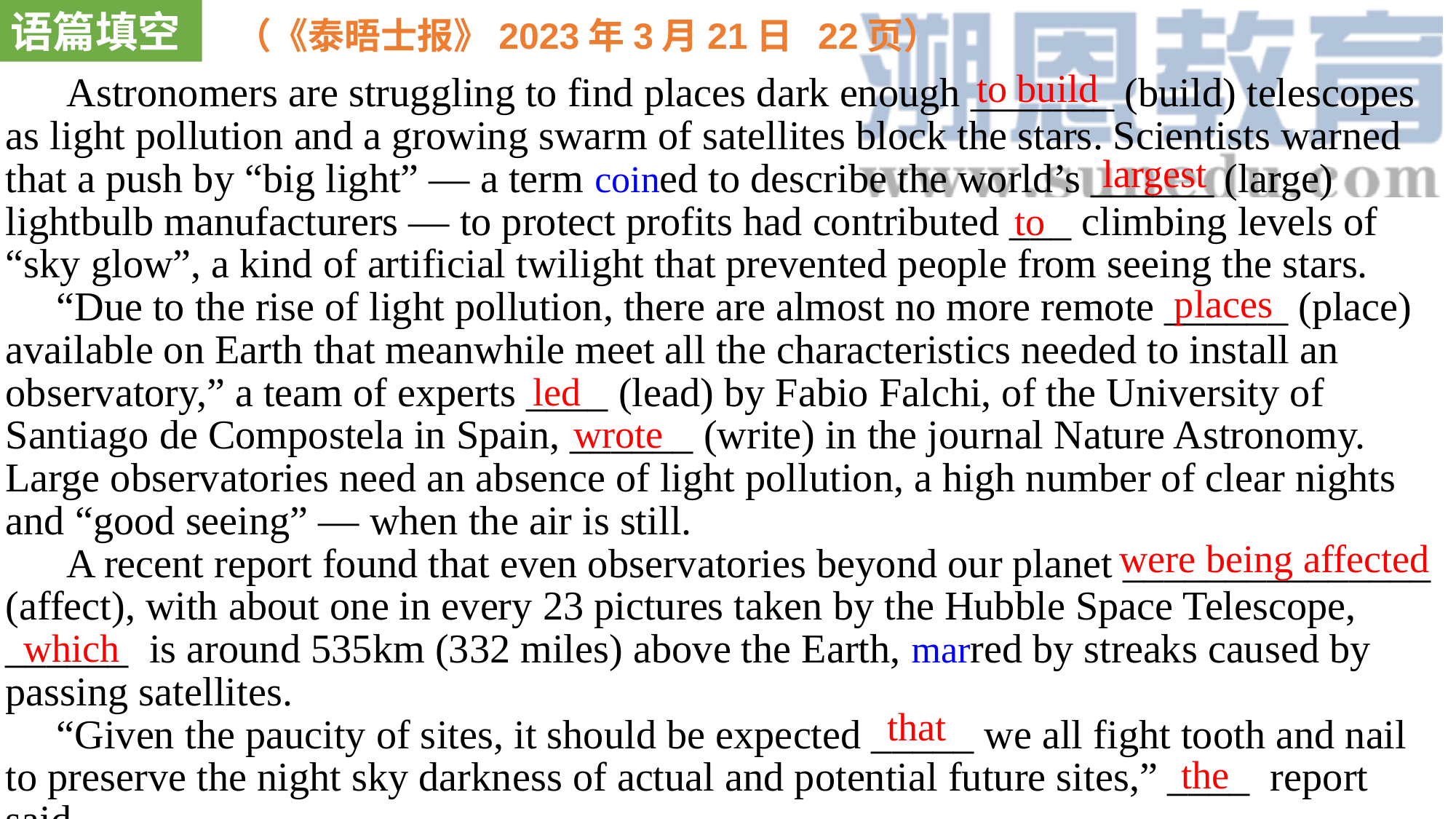

语篇填空
（《泰晤士报》2023年3月21日  22页）
to build
      Astronomers are struggling to find places dark enough _______ (build) telescopes as light pollution and a growing swarm of satellites block the stars. Scientists warned that a push by “big light” — a term coined to describe the world’s ______ (large) lightbulb manufacturers — to protect profits had contributed ___ climbing levels of “sky glow”, a kind of artificial twilight that prevented people from seeing the stars.
     “Due to the rise of light pollution, there are almost no more remote ______ (place) available on Earth that meanwhile meet all the characteristics needed to install an observatory,” a team of experts ____ (lead) by Fabio Falchi, of the University of Santiago de Compostela in Spain, ______ (write) in the journal Nature Astronomy. Large observatories need an absence of light pollution, a high number of clear nights and “good seeing” — when the air is still.
      A recent report found that even observatories beyond our planet _______________ (affect), with about one in every 23 pictures taken by the Hubble Space Telescope, ______  is around 535km (332 miles) above the Earth, marred by streaks caused by passing satellites.
     “Given the paucity of sites, it should be expected _____ we all fight tooth and nail to preserve the night sky darkness of actual and potential future sites,” ____  report said.
 largest
to
 places
led
wrote
were being affected
which
 that
the